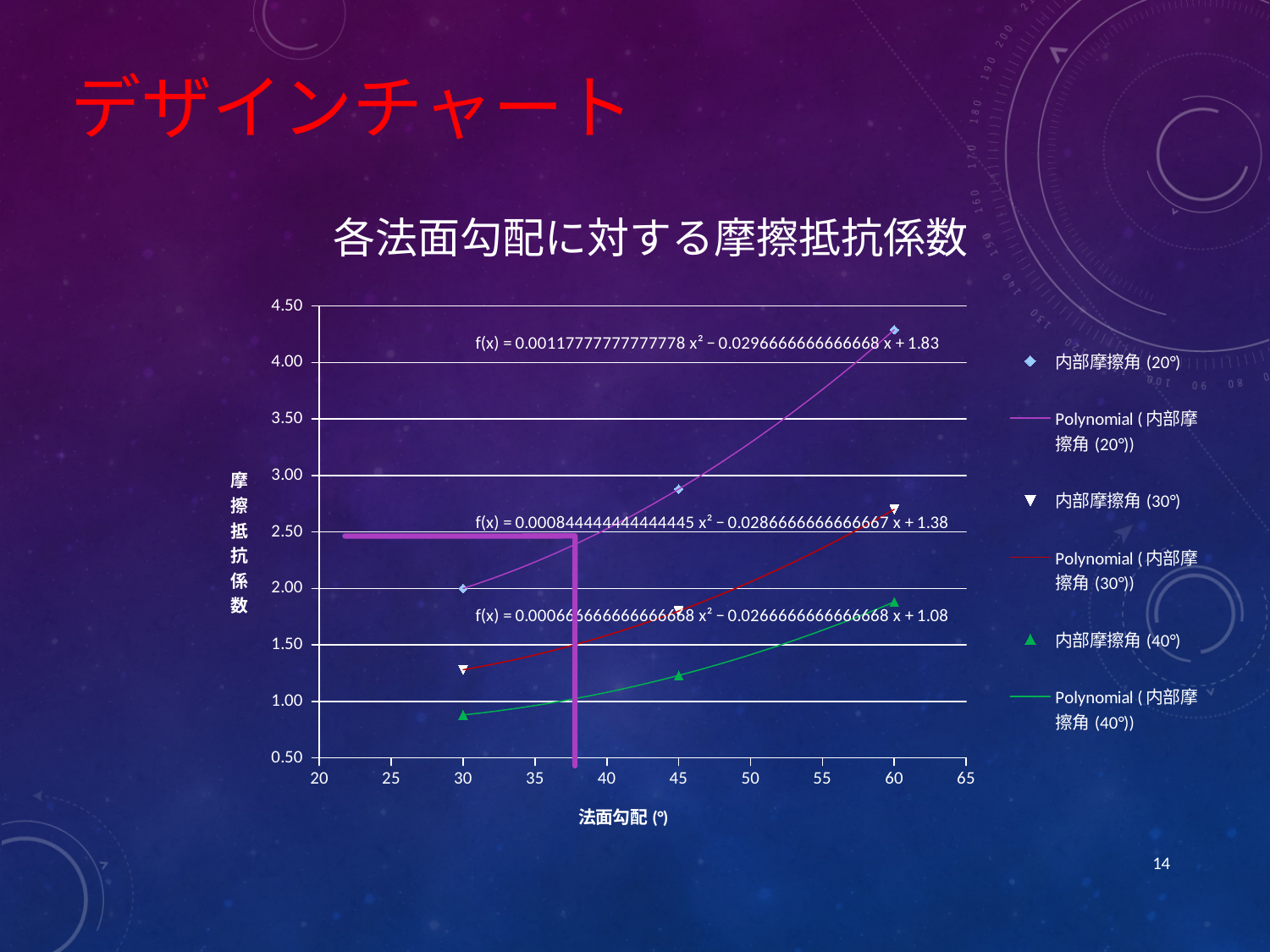

デザインチャート
各法面勾配に対する摩擦抵抗係数

### Chart

| Category |  |  |  |
|---|---|---|---|

14